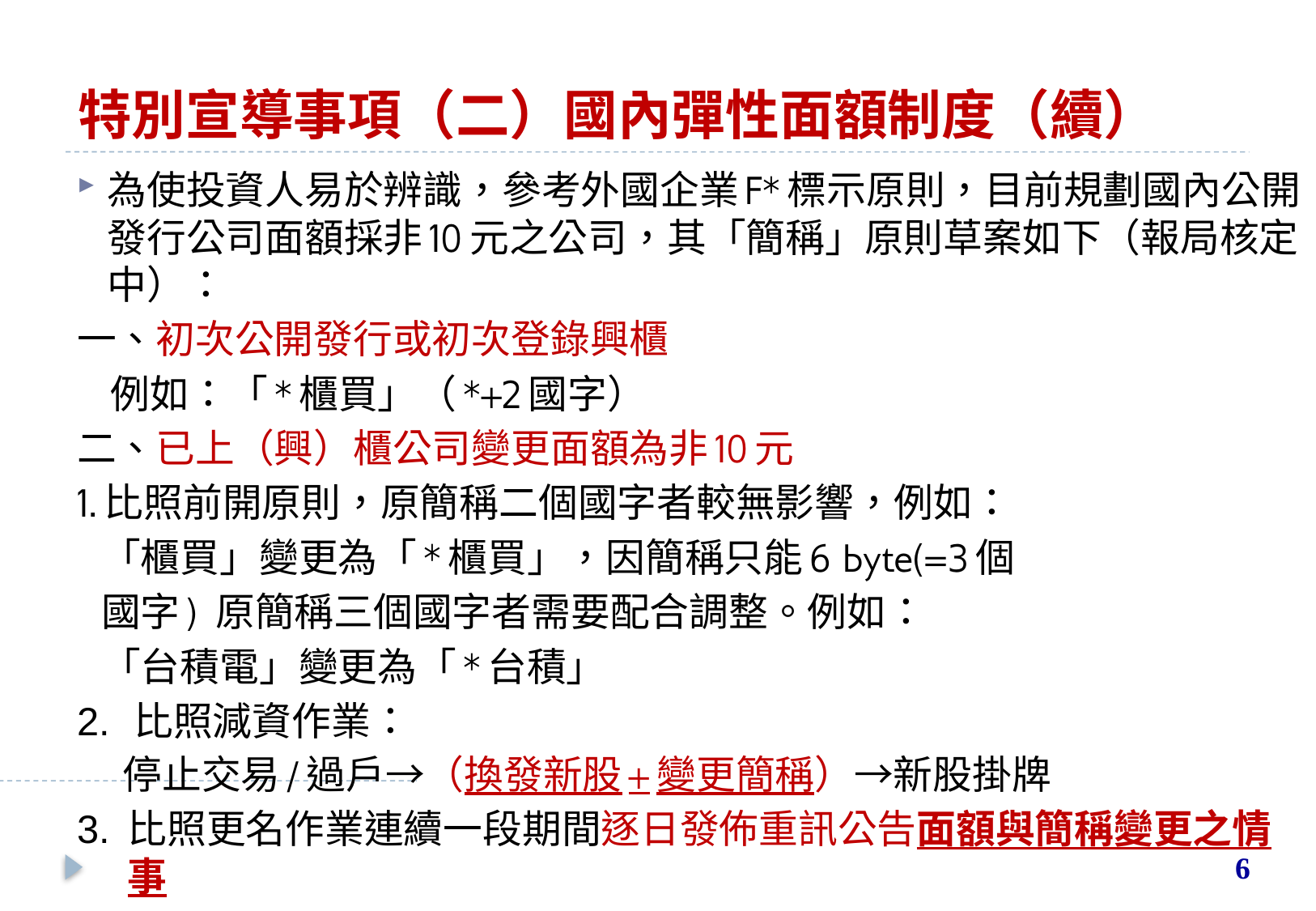

# 特別宣導事項（二）國內彈性面額制度（續）
為使投資人易於辨識，參考外國企業F*標示原則，目前規劃國內公開發行公司面額採非10元之公司，其「簡稱」原則草案如下（報局核定中）：
一、初次公開發行或初次登錄興櫃
   例如：「*櫃買」（*+2國字）
二、已上（興）櫃公司變更面額為非10元
1.比照前開原則，原簡稱二個國字者較無影響，例如：
  「櫃買」變更為「*櫃買」，因簡稱只能6 byte(=3個
  國字) 原簡稱三個國字者需要配合調整。例如：
  「台積電」變更為「*台積」
比照減資作業：
 停止交易/過戶→（換發新股+變更簡稱）→新股掛牌
比照更名作業連續一段期間逐日發佈重訊公告面額與簡稱變更之情事
6